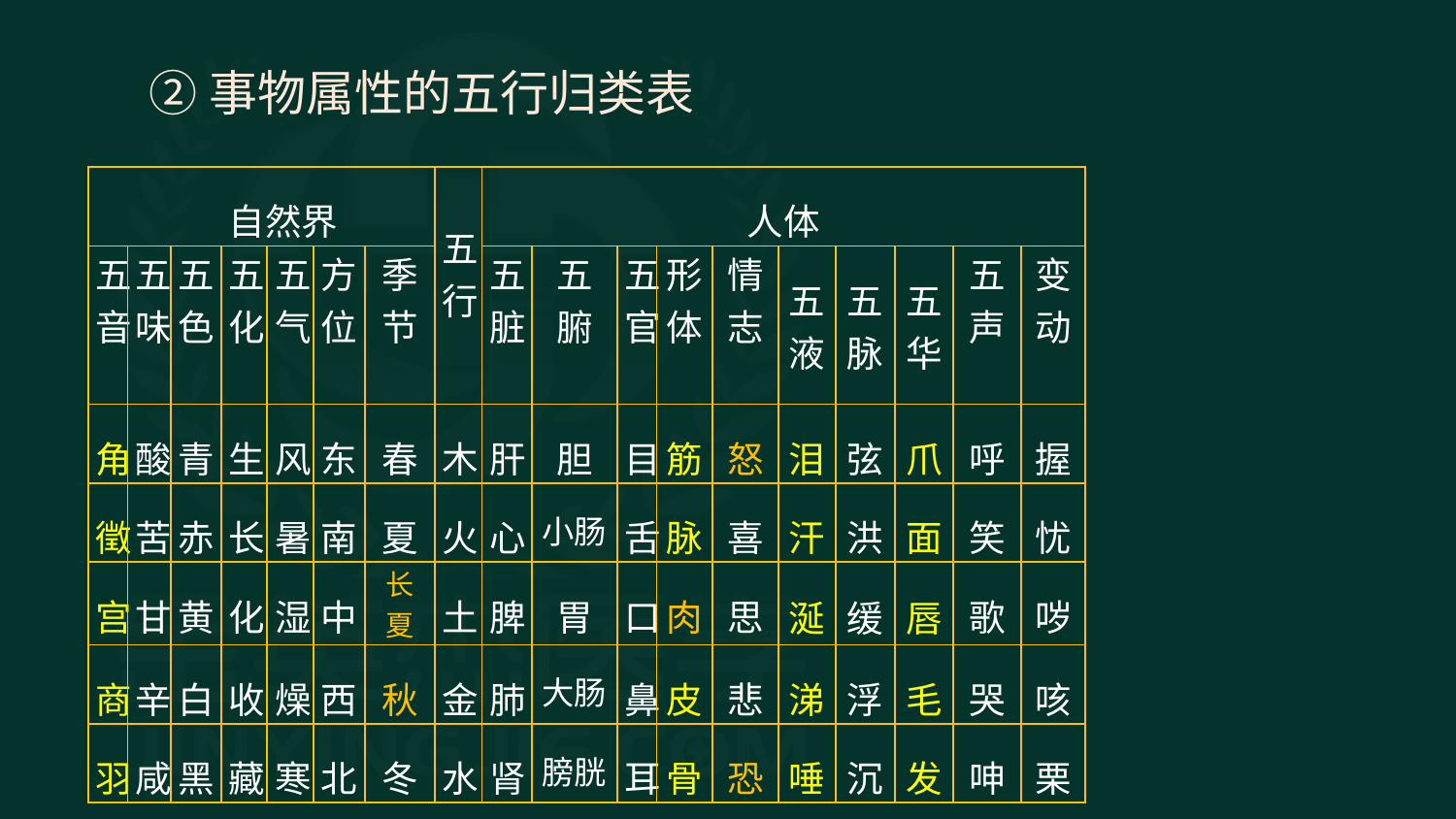

②事物属性的五行归类表
| 自然界 |  |  |  |  |  |  | 五行 | 人体 |  |  |  |  |  |  |  |  |  |
| --- | --- | --- | --- | --- | --- | --- | --- | --- | --- | --- | --- | --- | --- | --- | --- | --- | --- |
| 五音 | 五味 | 五色 | 五化 | 五气 | 方位 | 季节 |  | 五脏 | 五腑 | 五官 | 形体 | 情志 | 五液 | 五脉 | 五华 | 五声 | 变动 |
| 角 | 酸 | 青 | 生 | 风 | 东 | 春 | 木 | 肝 | 胆 | 目 | 筋 | 怒 | 泪 | 弦 | 爪 | 呼 | 握 |
| 徵 | 苦 | 赤 | 长 | 暑 | 南 | 夏 | 火 | 心 | 小肠 | 舌 | 脉 | 喜 | 汗 | 洪 | 面 | 笑 | 忧 |
| 宫 | 甘 | 黄 | 化 | 湿 | 中 | 长夏 | 土 | 脾 | 胃 | 口 | 肉 | 思 | 涎 | 缓 | 唇 | 歌 | 哕 |
| 商 | 辛 | 白 | 收 | 燥 | 西 | 秋 | 金 | 肺 | 大肠 | 鼻 | 皮 | 悲 | 涕 | 浮 | 毛 | 哭 | 咳 |
| 羽 | 咸 | 黑 | 藏 | 寒 | 北 | 冬 | 水 | 肾 | 膀胱 | 耳 | 骨 | 恐 | 唾 | 沉 | 发 | 呻 | 栗 |